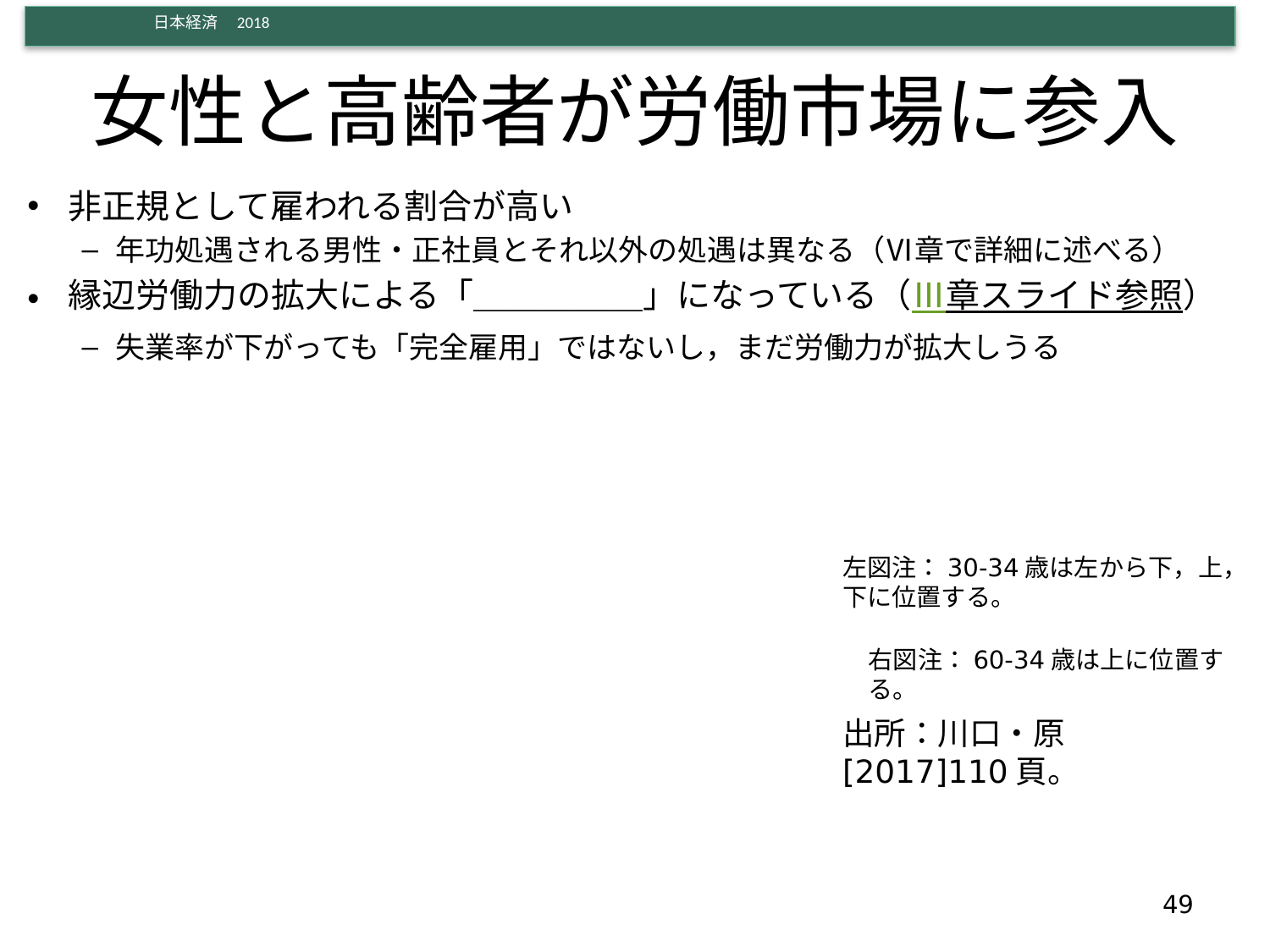

# 女性と高齢者が労働市場に参入
非正規として雇われる割合が高い
年功処遇される男性・正社員とそれ以外の処遇は異なる（Ⅵ章で詳細に述べる）
縁辺労働力の拡大による「＿＿＿＿＿」になっている（Ⅲ章スライド参照）
失業率が下がっても「完全雇用」ではないし，まだ労働力が拡大しうる
左図注：30-34歳は左から下，上，下に位置する。
右図注：60-34歳は上に位置する。
出所：川口・原[2017]110頁。
49